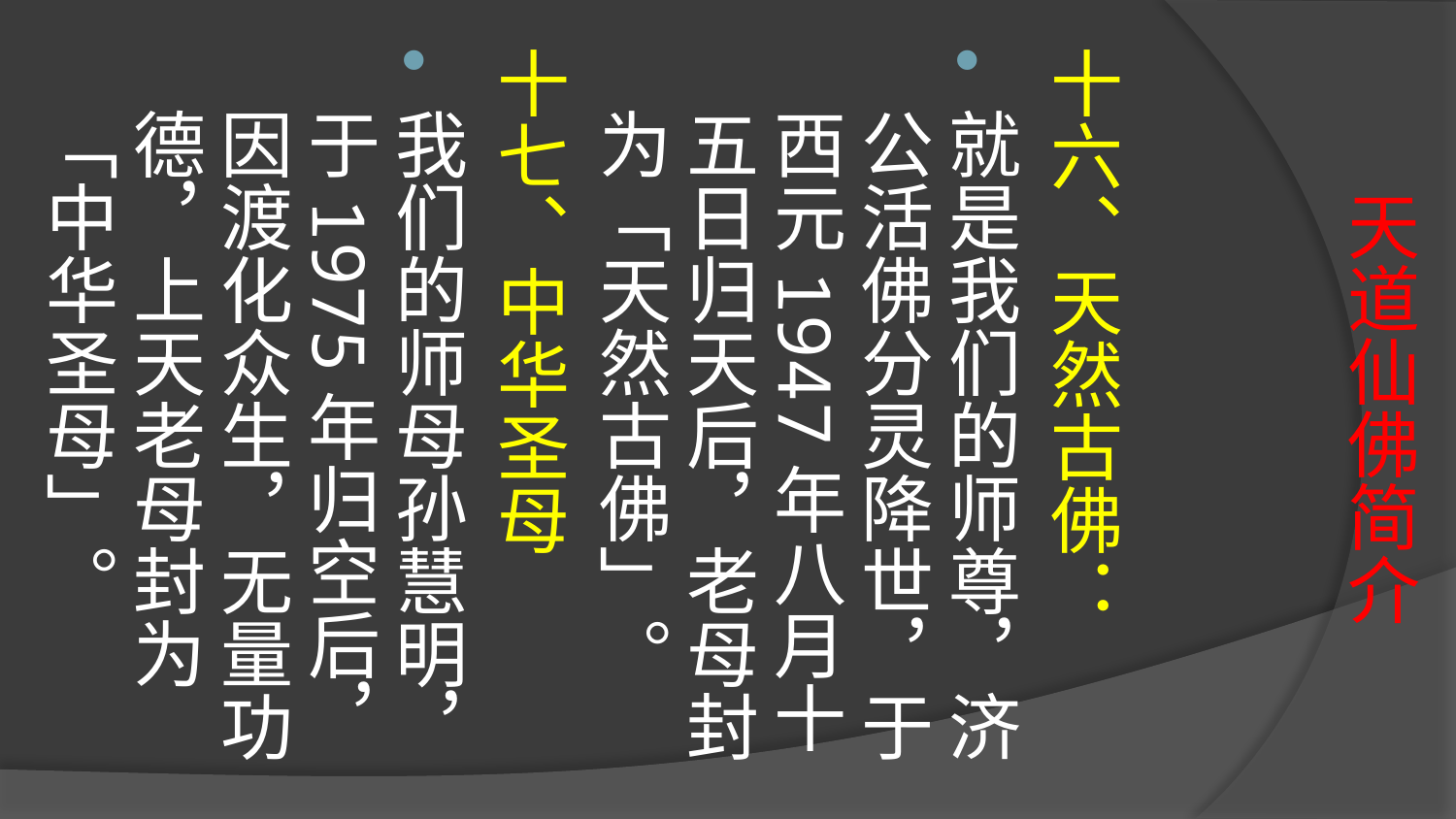

# 天道仙佛简介
十六、天然古佛：
就是我们的师尊，济公活佛分灵降世，于西元1947年八月十五日归天后，老母封为「天然古佛」。
十七、中华圣母
我们的师母孙慧明，于1975年归空后，因渡化众生，无量功德，上天老母封为「中华圣母」。